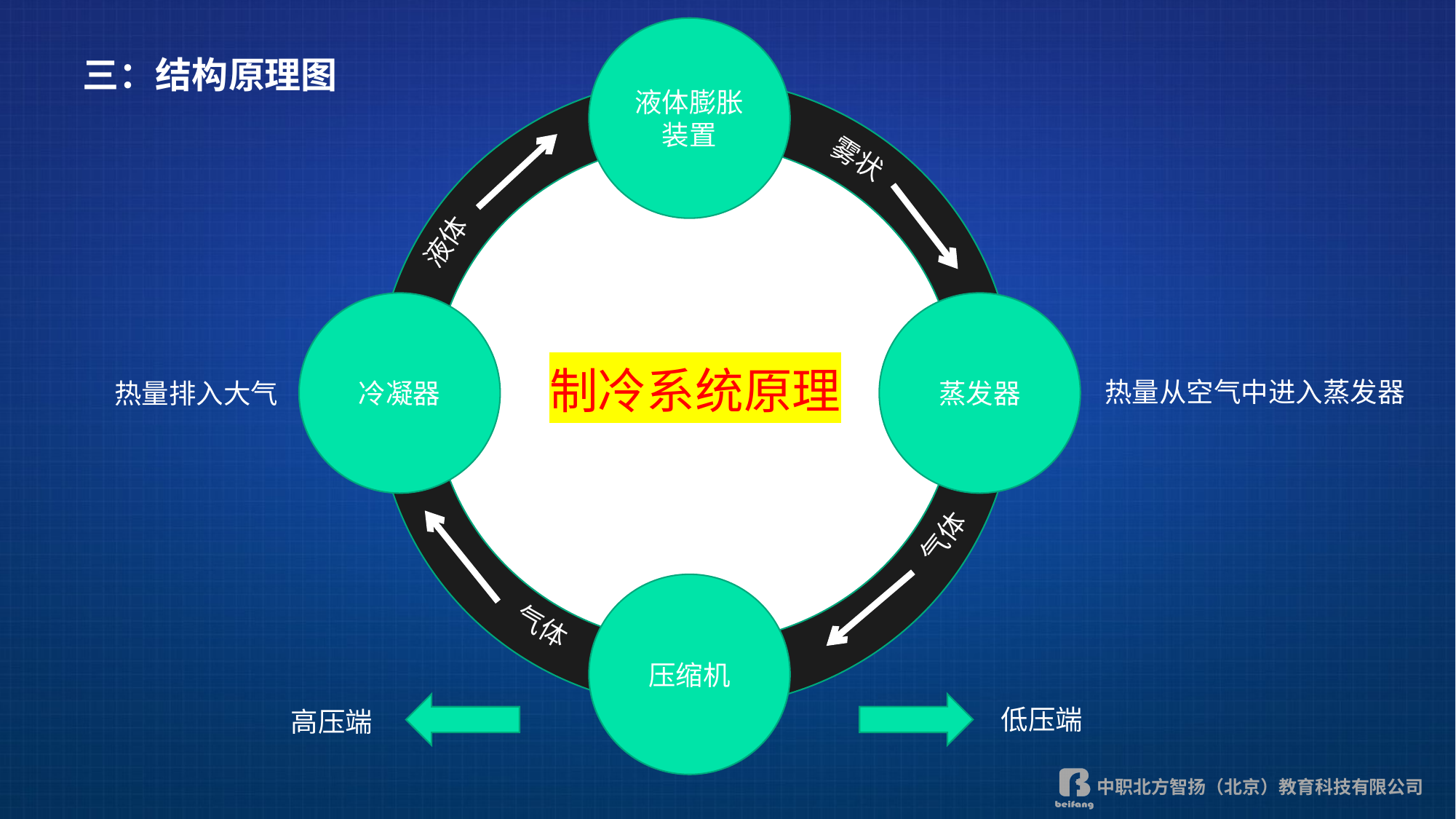

液体膨胀装置
三：结构原理图

雾状
液体
冷凝器
蒸发器
制冷系统原理
热量从空气中进入蒸发器
热量排入大气
气体
压缩机
气体

低压端
高压端